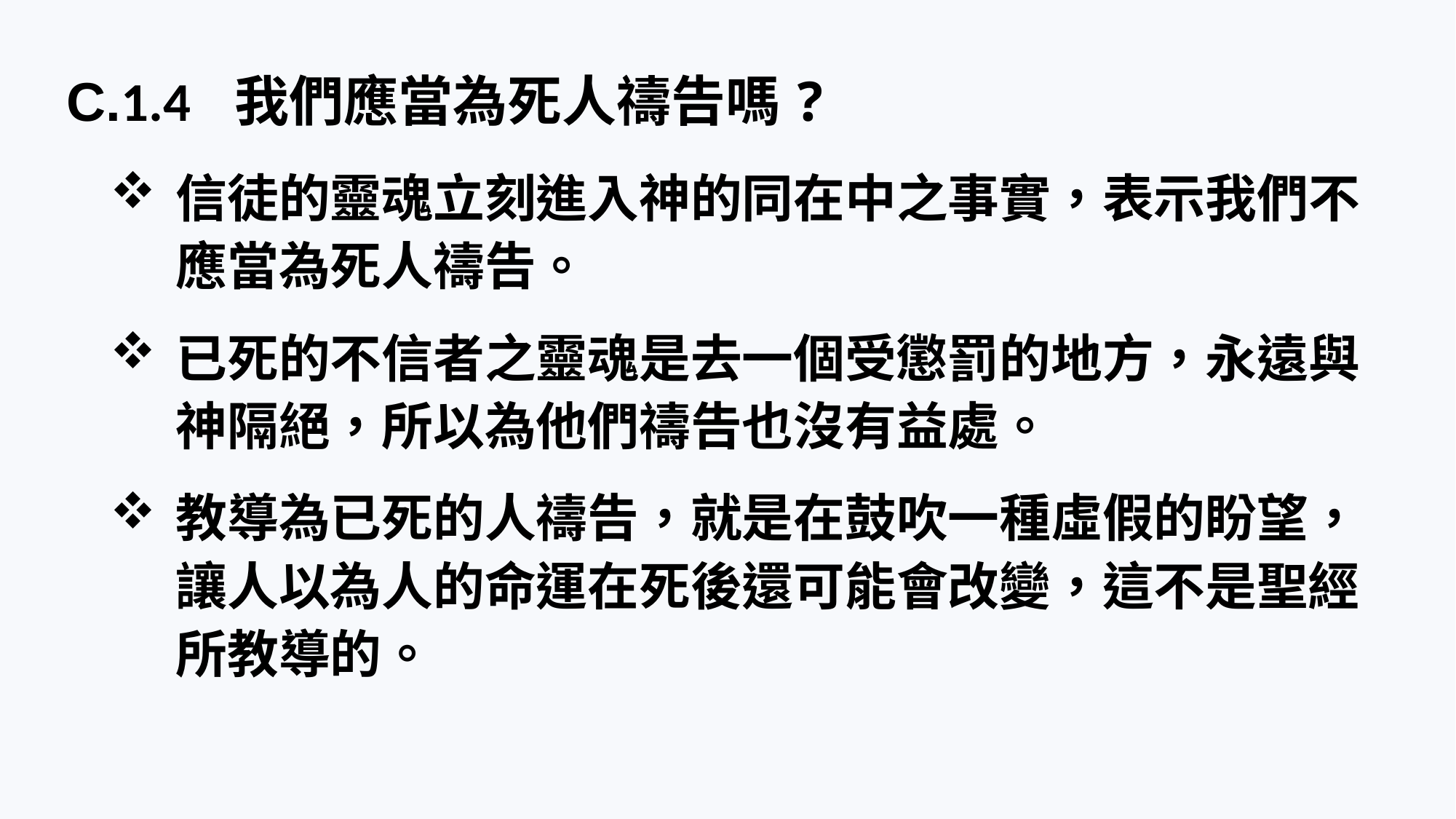

C.1.4  我們應當為死人禱告嗎?
信徒的靈魂立刻進入神的同在中之事實，表示我們不應當為死人禱告。
已死的不信者之靈魂是去一個受懲罰的地方，永遠與神隔絕，所以為他們禱告也沒有益處。
教導為已死的人禱告，就是在鼓吹一種虛假的盼望，讓人以為人的命運在死後還可能會改變，這不是聖經所教導的。